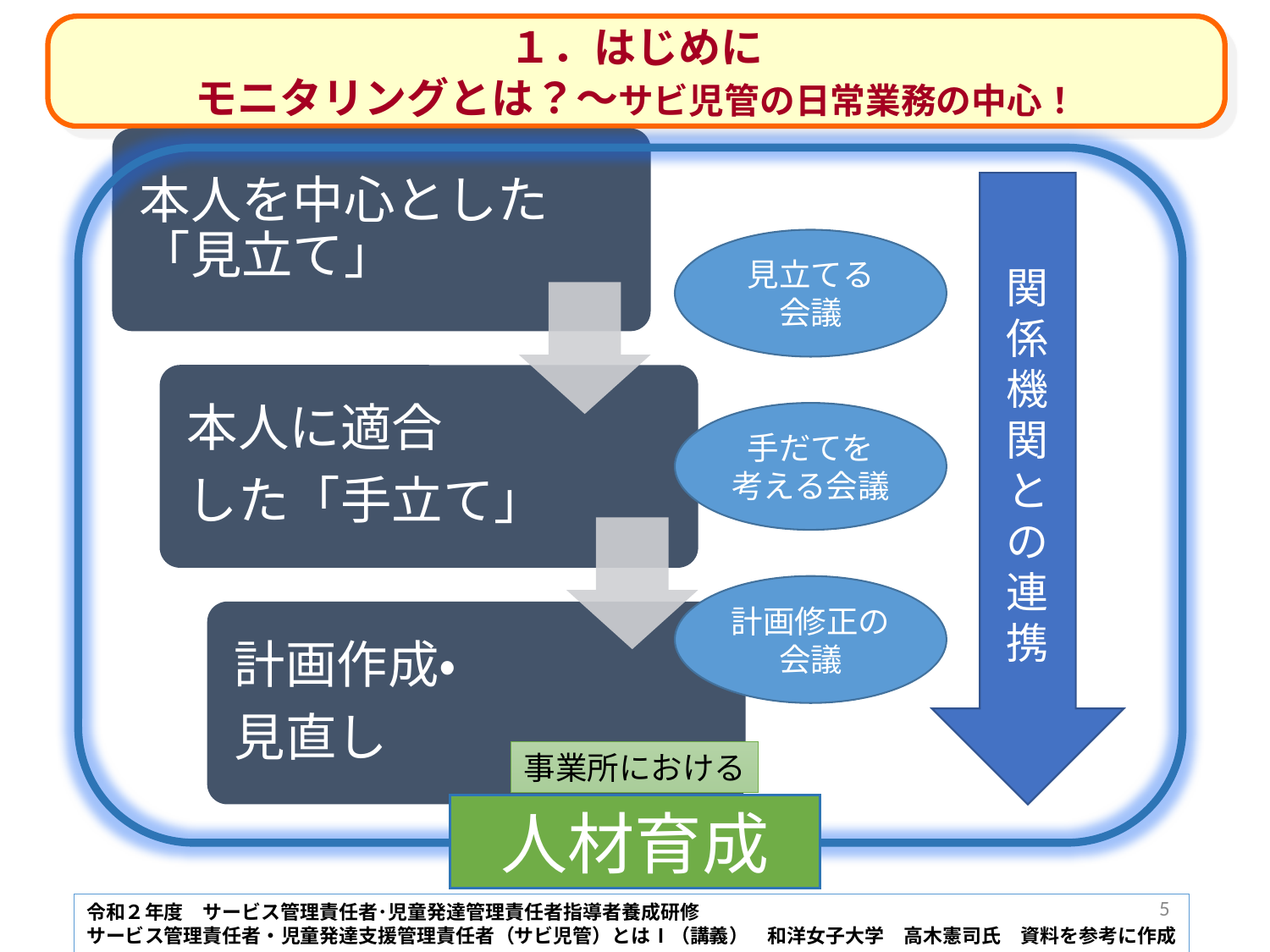

１．はじめに
モニタリングとは？～サビ児管の日常業務の中心！
本人を中心とした「見立て」
本人に適合
した「手立て」
計画作成・
見直し

関係機関との連携
見立てる
会議
手だてを
考える会議
計画修正の会議
事業所における
人材育成
5
令和２年度　サービス管理責任者･児童発達管理責任者指導者養成研修
サービス管理責任者・​児童発達支援管理責任者​（サビ児管）とはⅠ（講義）　和洋女子大学　高木憲司氏　資料を参考に作成